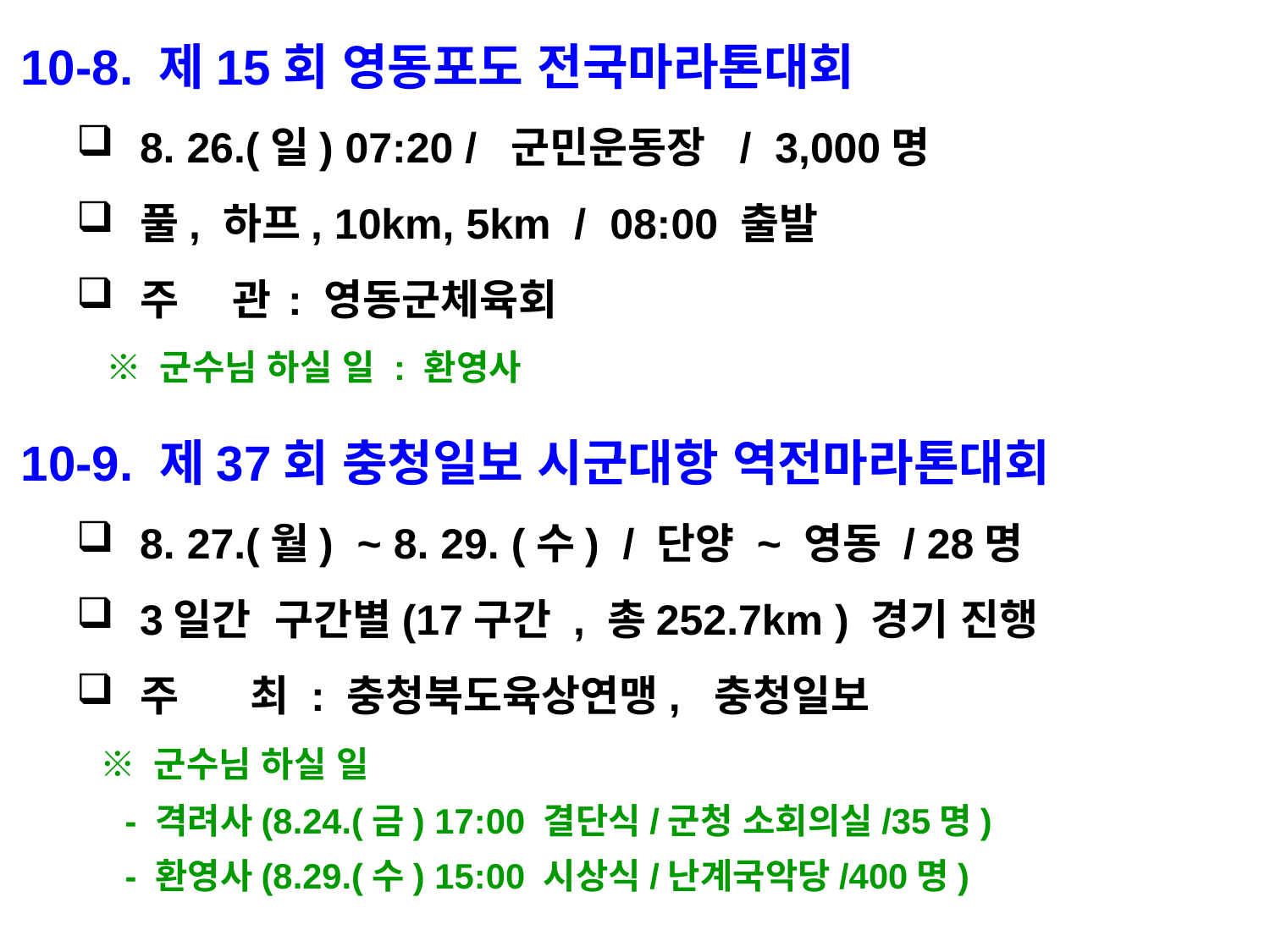

10-8. 제15회 영동포도 전국마라톤대회
8. 26.(일) 07:20 /  군민운동장  /  3,000명
풀, 하프, 10km, 5km  /  08:00 출발
주         관 : 영동군체육회
   ※ 군수님 하실 일 : 환영사
10-9. 제37회 충청일보 시군대항 역전마라톤대회
8. 27.(월)  ~ 8. 29. (수)  / 단양 ~ 영동 / 28명
3일간  구간별(17구간 , 총252.7km ) 경기 진행
주      최 : 충청북도육상연맹,  충청일보
  ※ 군수님 하실 일
     - 격려사(8.24.(금) 17:00 결단식/군청 소회의실/35명)
     - 환영사(8.29.(수) 15:00 시상식/난계국악당/400명)